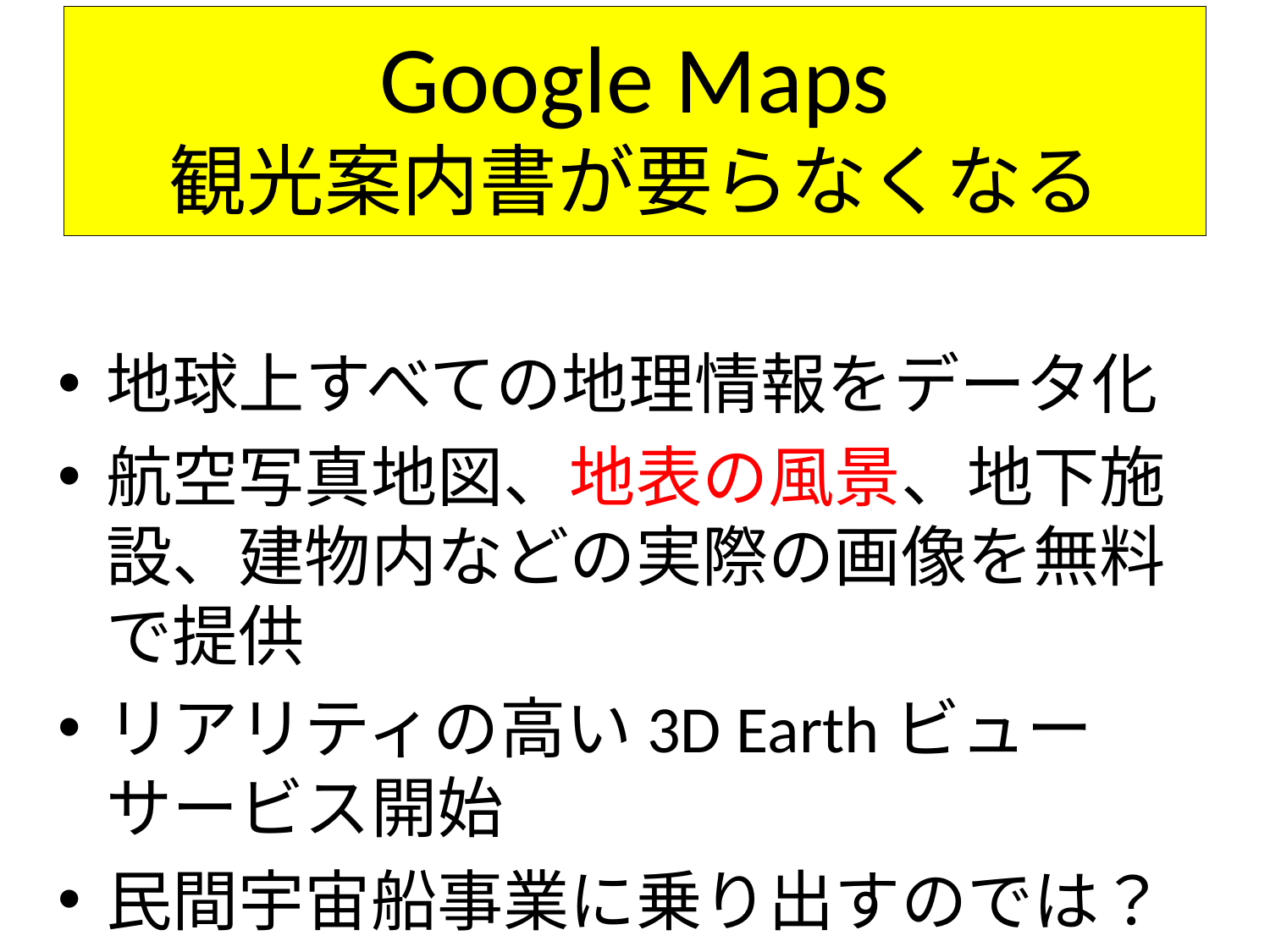

# Google Maps 観光案内書が要らなくなる
地球上すべての地理情報をデータ化
航空写真地図、地表の風景、地下施設、建物内などの実際の画像を無料で提供
リアリティの高い3D Earthビューサービス開始
民間宇宙船事業に乗り出すのでは？